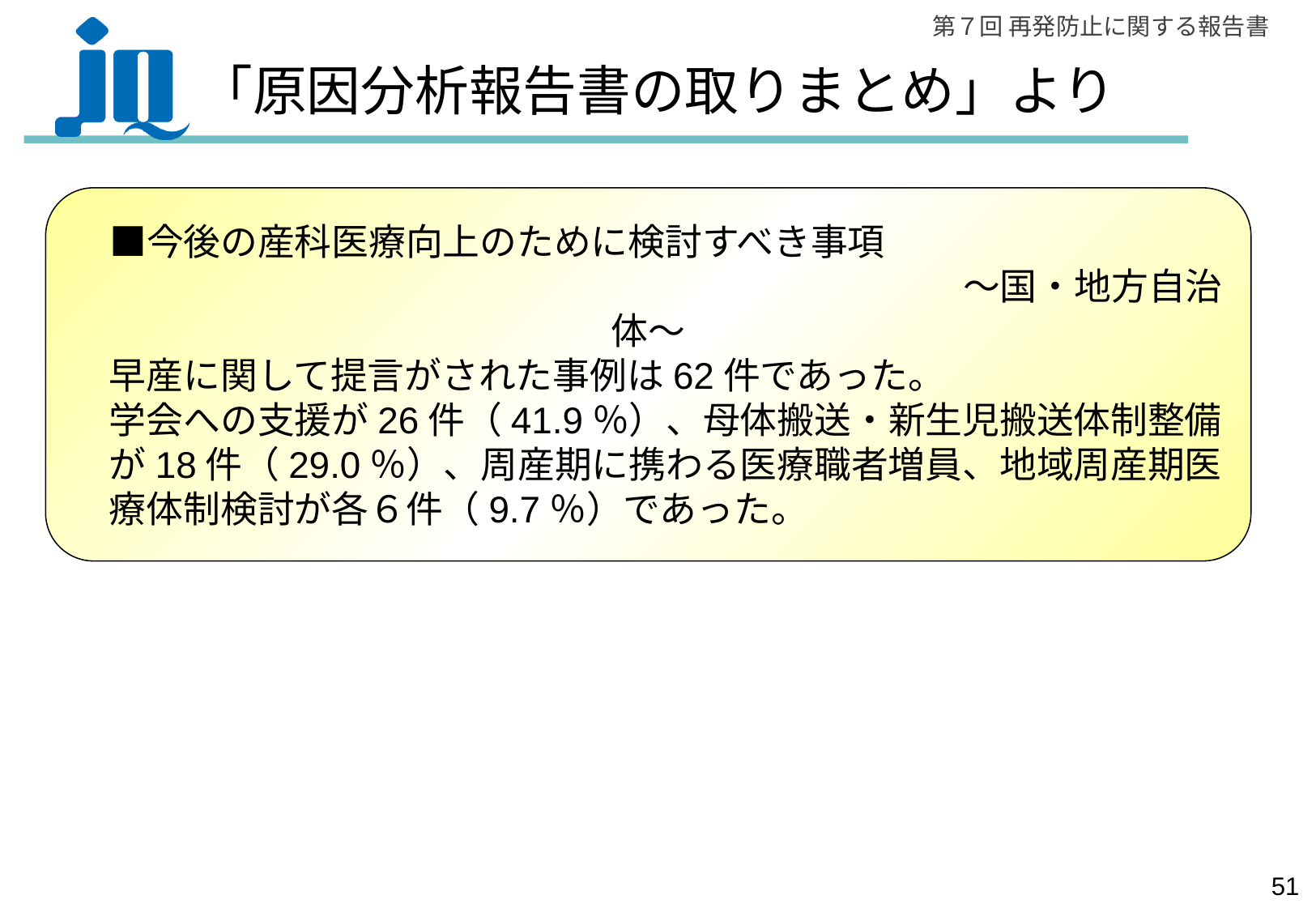

# 「原因分析報告書の取りまとめ」より

　■今後の産科医療向上のために検討すべき事項
　　　　　　　　　　　　　　　　　　　　　　　　～国・地方自治体～
　早産に関して提言がされた事例は62件であった。
　学会への支援が26件（41.9％）、母体搬送・新生児搬送体制整備
　が18件（29.0％）、周産期に携わる医療職者増員、地域周産期医
　療体制検討が各６件（9.7％）であった。

51